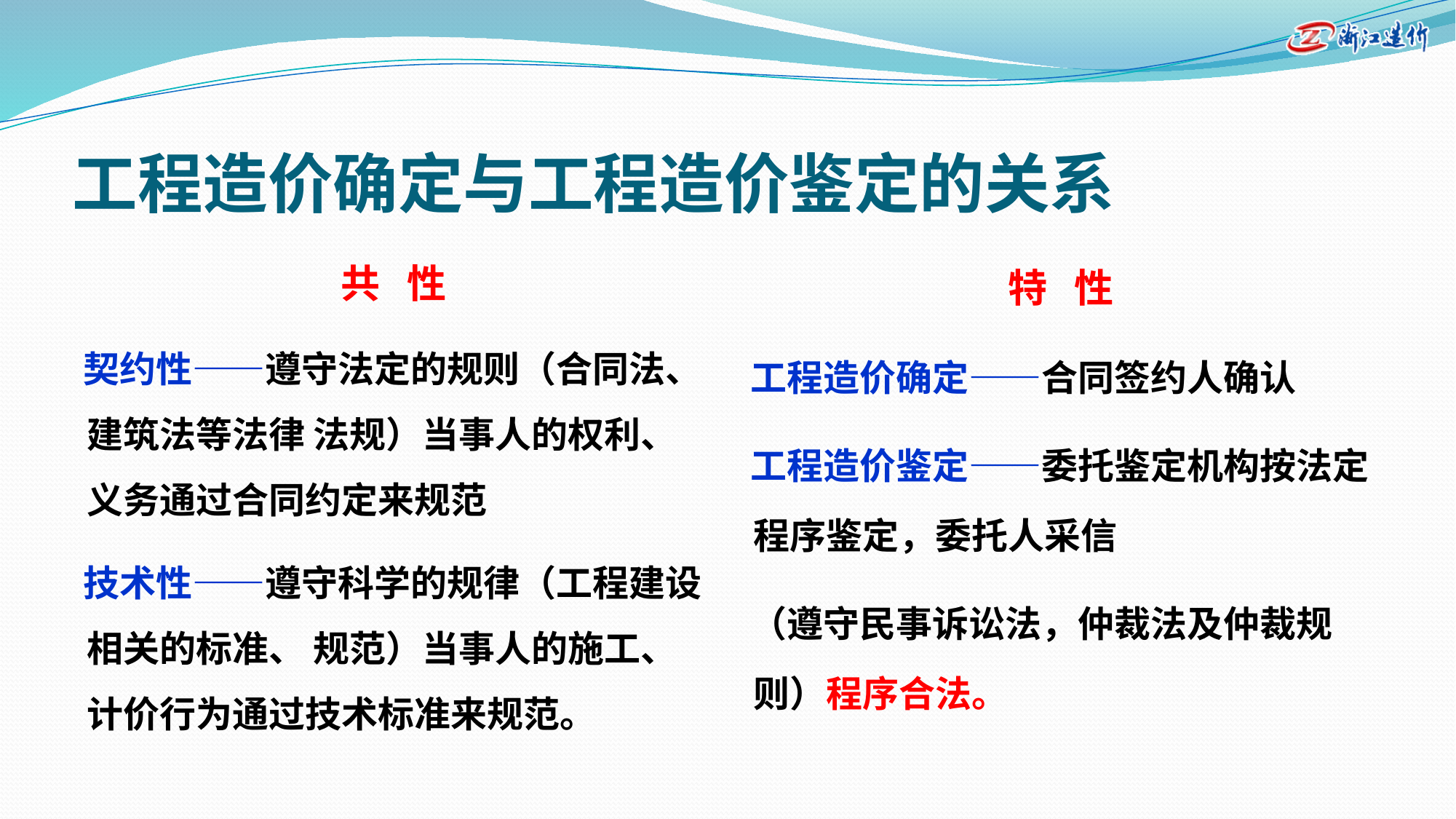

# 工程造价确定与工程造价鉴定的关系
共   性
契约性——遵守法定的规则（合同法、建筑法等法律 法规）当事人的权利、义务通过合同约定来规范
技术性——遵守科学的规律（工程建设相关的标准、 规范）当事人的施工、计价行为通过技术标准来规范。
特   性
工程造价确定——合同签约人确认
工程造价鉴定——委托鉴定机构按法定程序鉴定，委托人采信
（遵守民事诉讼法，仲裁法及仲裁规则）程序合法。